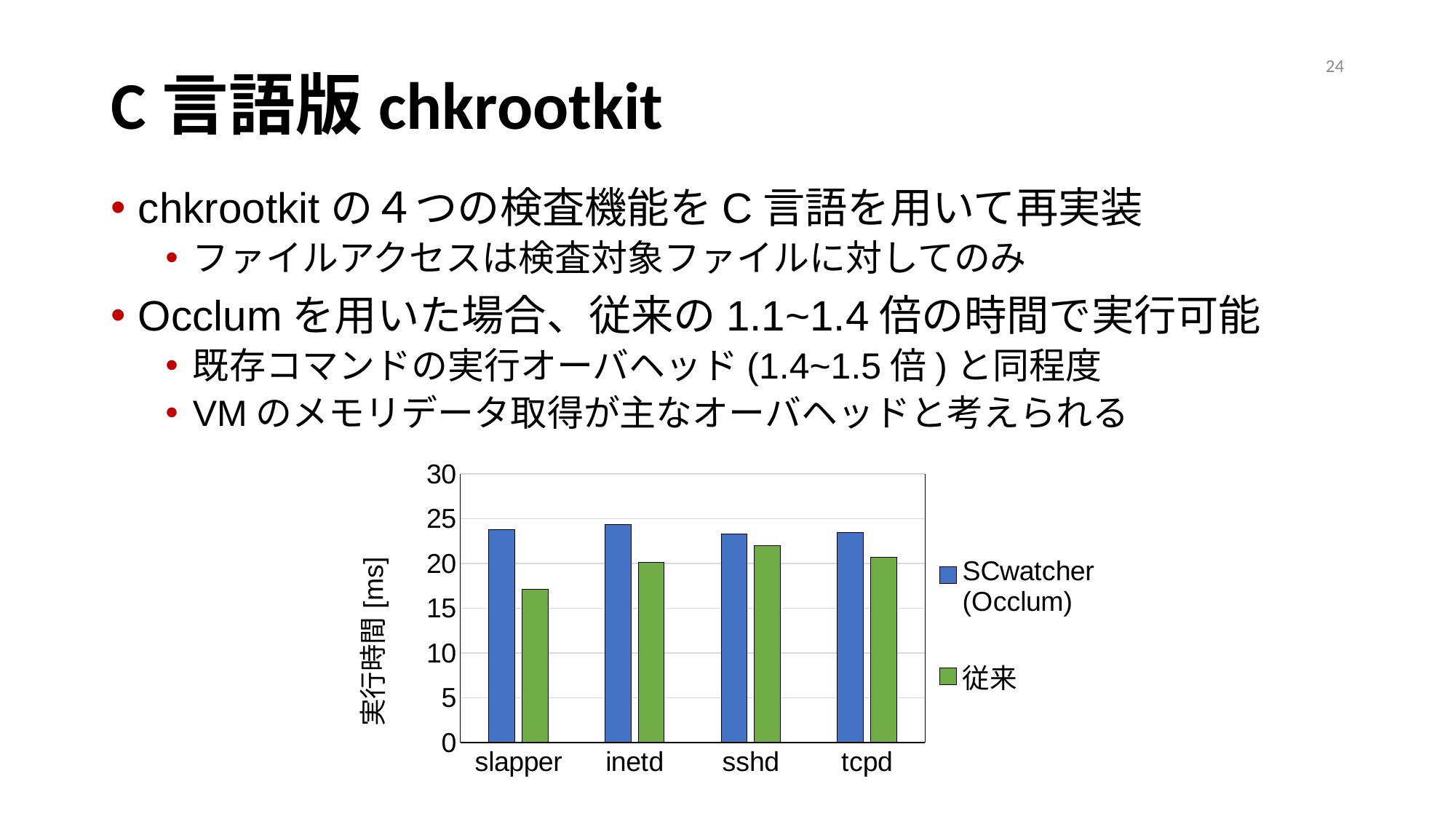

24
# C言語版chkrootkit
chkrootkitの４つの検査機能をC言語を用いて再実装
ファイルアクセスは検査対象ファイルに対してのみ
Occlumを用いた場合、従来の1.1~1.4倍の時間で実行可能
既存コマンドの実行オーバヘッド(1.4~1.5倍)と同程度
VMのメモリデータ取得が主なオーバヘッドと考えられる

### Chart

| Category | SCwatcher
(Occlum) | 従来 |
|---|---|---|
| slapper | 23.799999999999994 | 17.100000000000005 |
| inetd | 24.4 | 20.1 |
| sshd | 23.272727272727266 | 22.0 |
| tcpd | 23.499999999999996 | 20.699999999999996 |